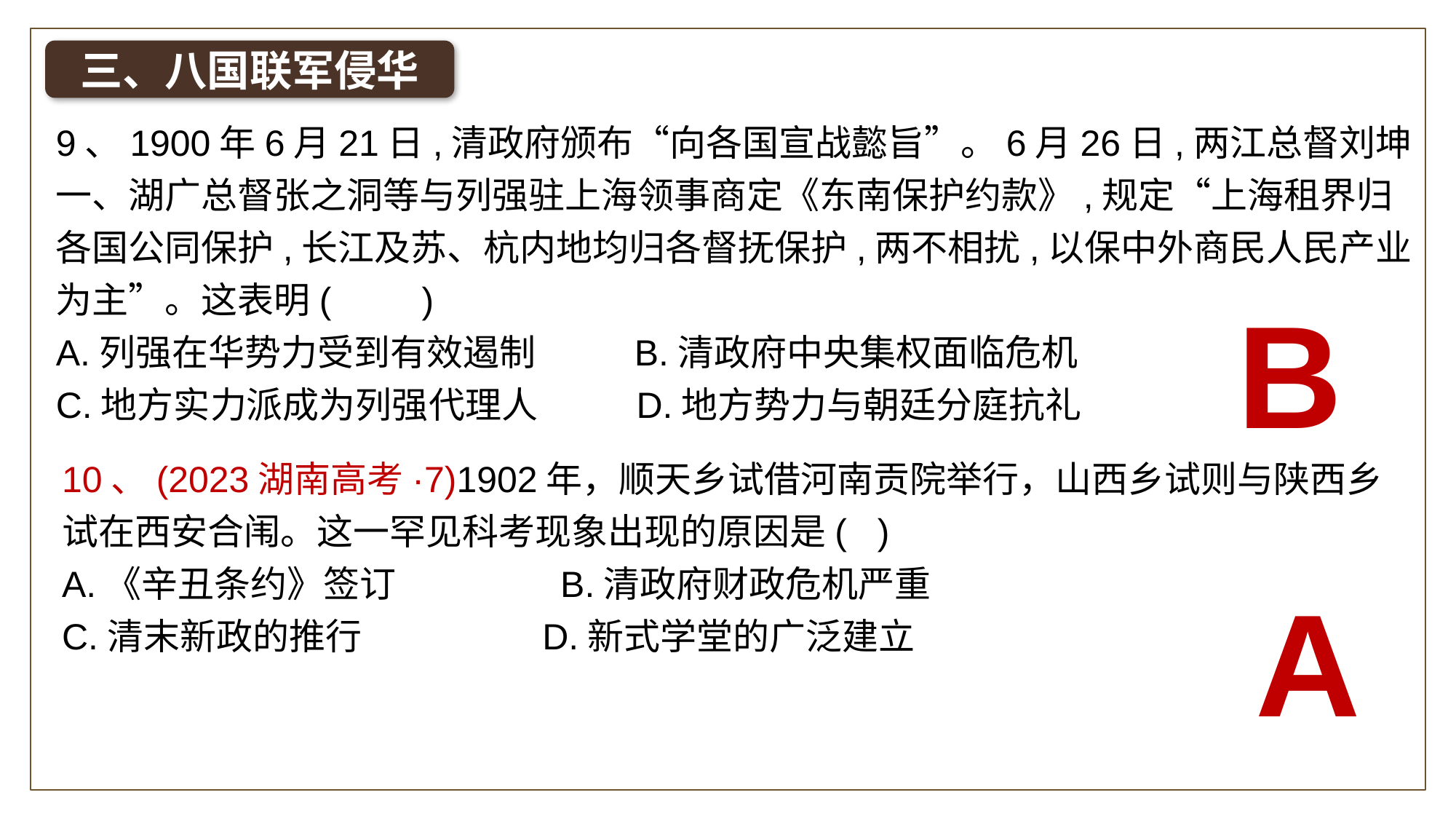

三、八国联军侵华
9、1900年6月21日,清政府颁布“向各国宣战懿旨”。6月26日,两江总督刘坤一、湖广总督张之洞等与列强驻上海领事商定《东南保护约款》,规定“上海租界归各国公同保护,长江及苏、杭内地均归各督抚保护,两不相扰,以保中外商民人民产业为主”。这表明(　　)
A.列强在华势力受到有效遏制           B.清政府中央集权面临危机
C.地方实力派成为列强代理人           D.地方势力与朝廷分庭抗礼
B
10、(2023湖南高考·7)1902年，顺天乡试借河南贡院举行，山西乡试则与陕西乡试在西安合闱。这一罕见科考现象出现的原因是(   )
A.《辛丑条约》签订                   B.清政府财政危机严重
C.清末新政的推行                     D.新式学堂的广泛建立
A